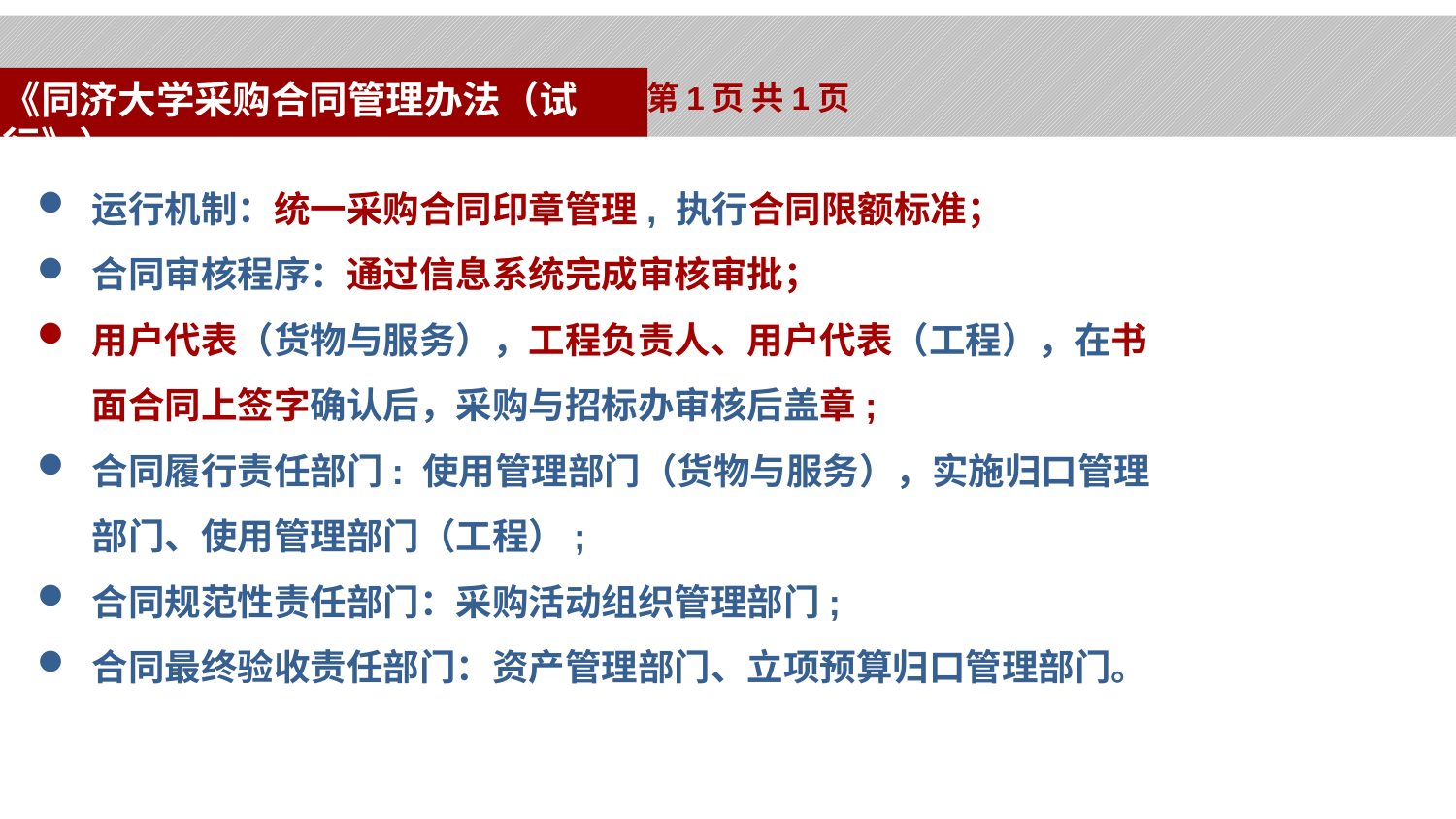

《同济大学采购合同管理办法（试行》）

第1页 共1页
运行机制：统一采购合同印章管理, 执行合同限额标准；
合同审核程序：通过信息系统完成审核审批；
用户代表（货物与服务），工程负责人、用户代表（工程），在书面合同上签字确认后，采购与招标办审核后盖章;
合同履行责任部门: 使用管理部门（货物与服务），实施归口管理部门、使用管理部门（工程）;
合同规范性责任部门：采购活动组织管理部门;
合同最终验收责任部门：资产管理部门、立项预算归口管理部门。